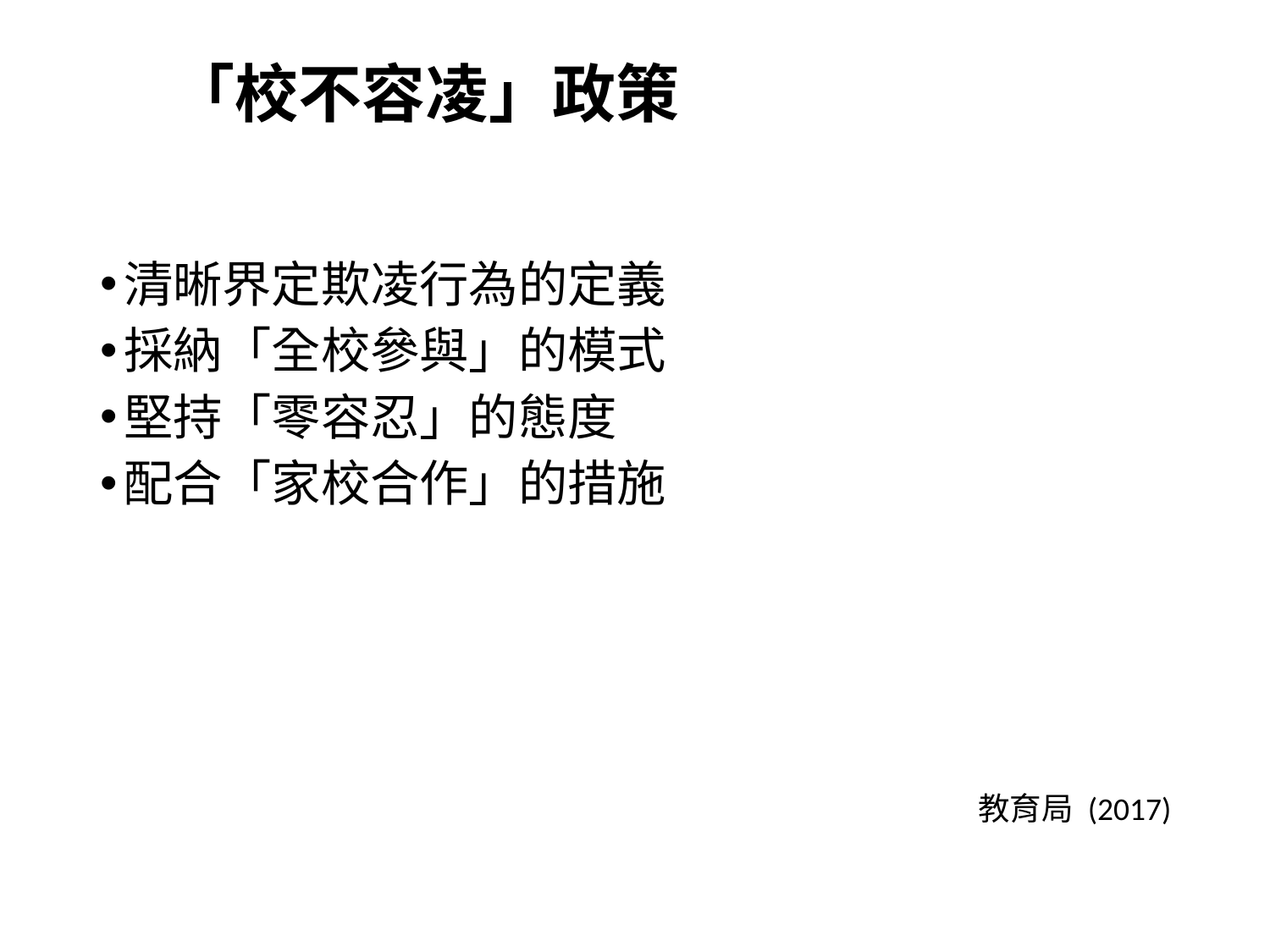

# 「校不容凌」政策
清晰界定欺凌行為的定義
採納「全校參與」的模式
堅持「零容忍」的態度
配合「家校合作」的措施

教育局 (2017)